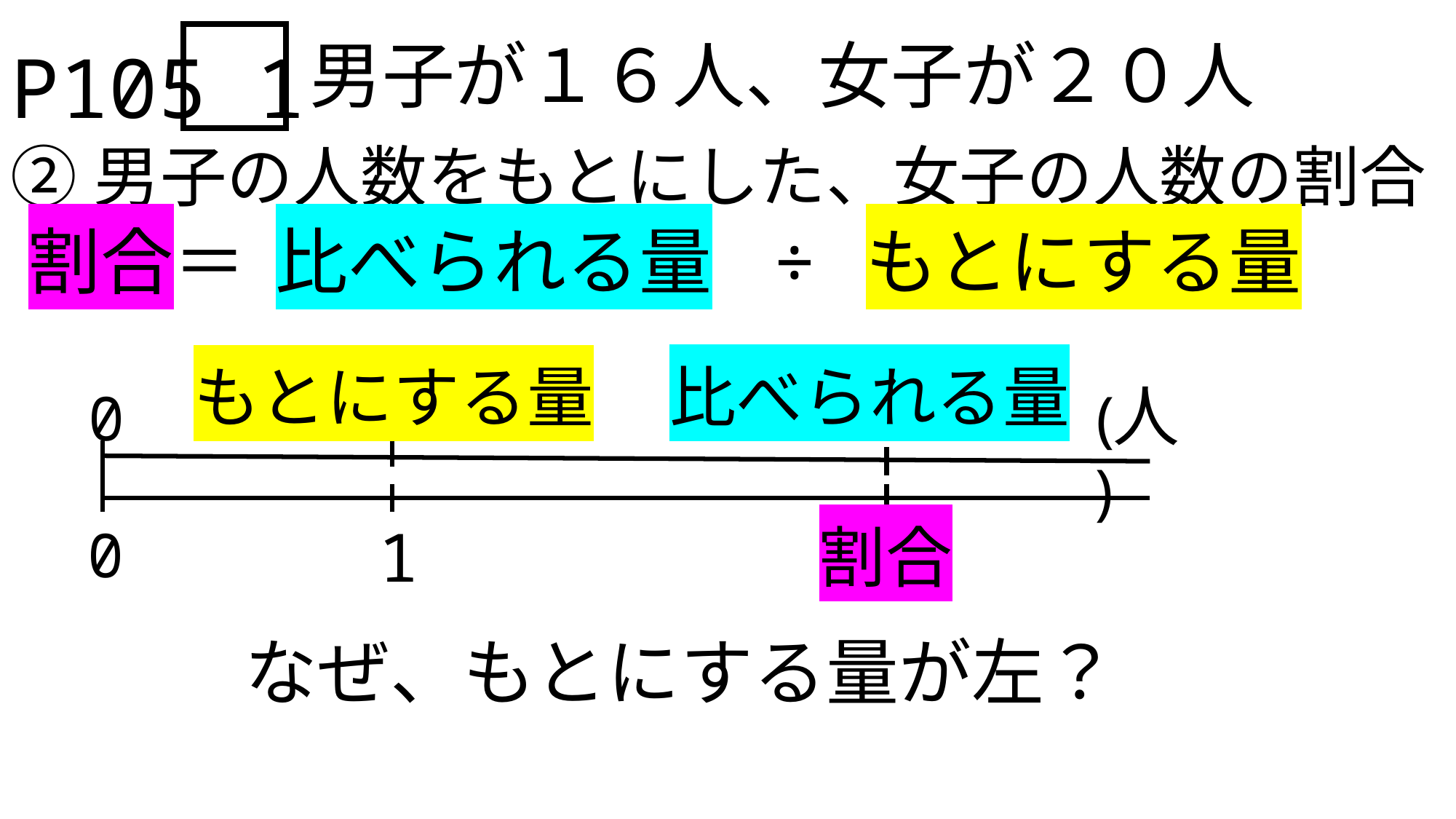

男子が１６人、女子が２０人
P105 1
②男子の人数をもとにした、女子の人数の割合
割合＝　　　　　　　÷
もとにする量
比べられる量
比べられる量
もとにする量
人
(　)
0
割合
1
0
なぜ、もとにする量が左？